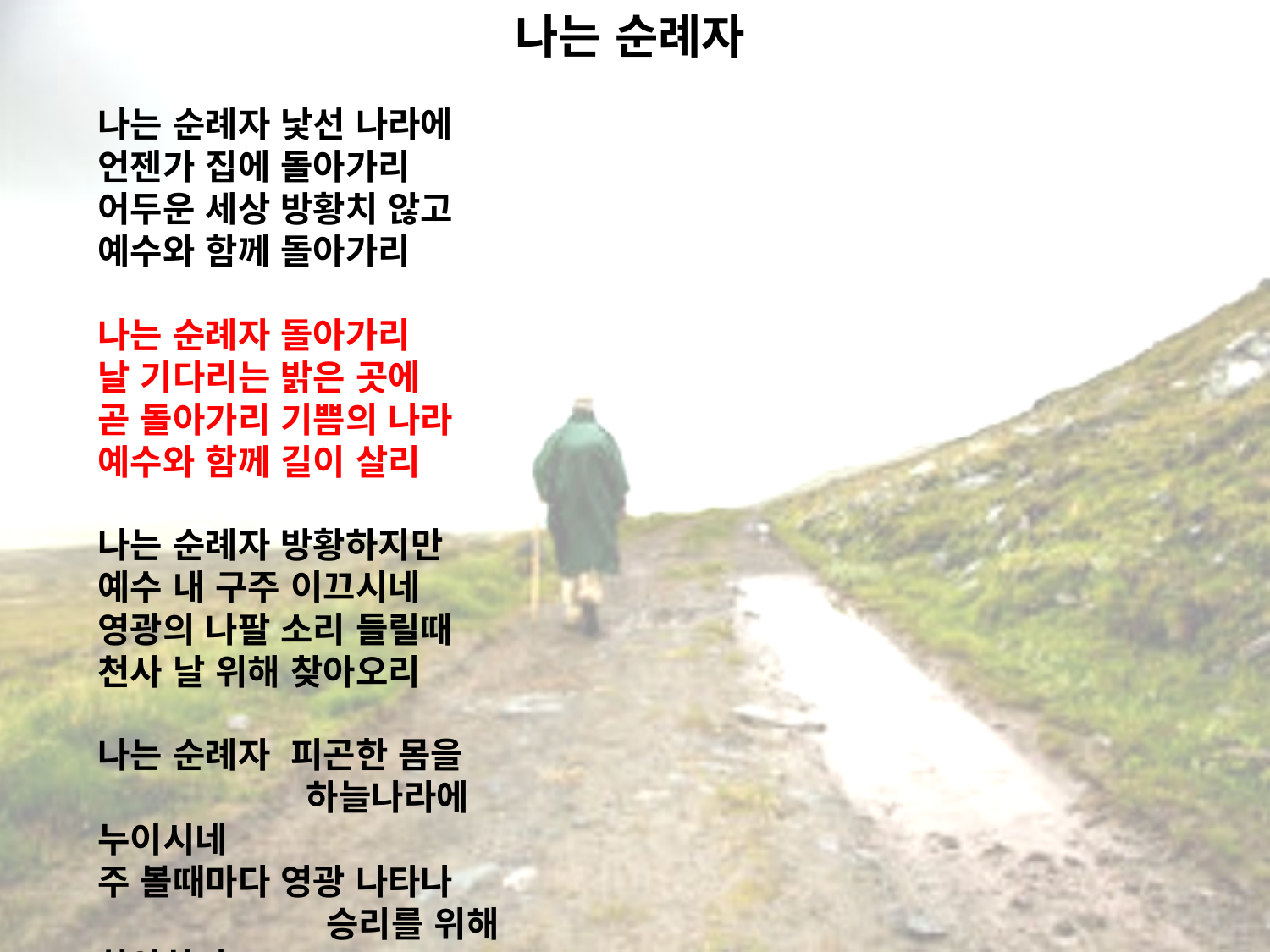

# 나는 순례자
나는 순례자 낯선 나라에
언젠가 집에 돌아가리
어두운 세상 방황치 않고
예수와 함께 돌아가리
나는 순례자 돌아가리
날 기다리는 밝은 곳에
곧 돌아가리 기쁨의 나라
예수와 함께 길이 살리
나는 순례자 방황하지만
예수 내 구주 이끄시네
영광의 나팔 소리 들릴때
천사 날 위해 찾아오리
나는 순례자  피곤한 몸을                              하늘나라에 누이시네
주 볼때마다 영광 나타나                                 승리를 위해 찬양하리